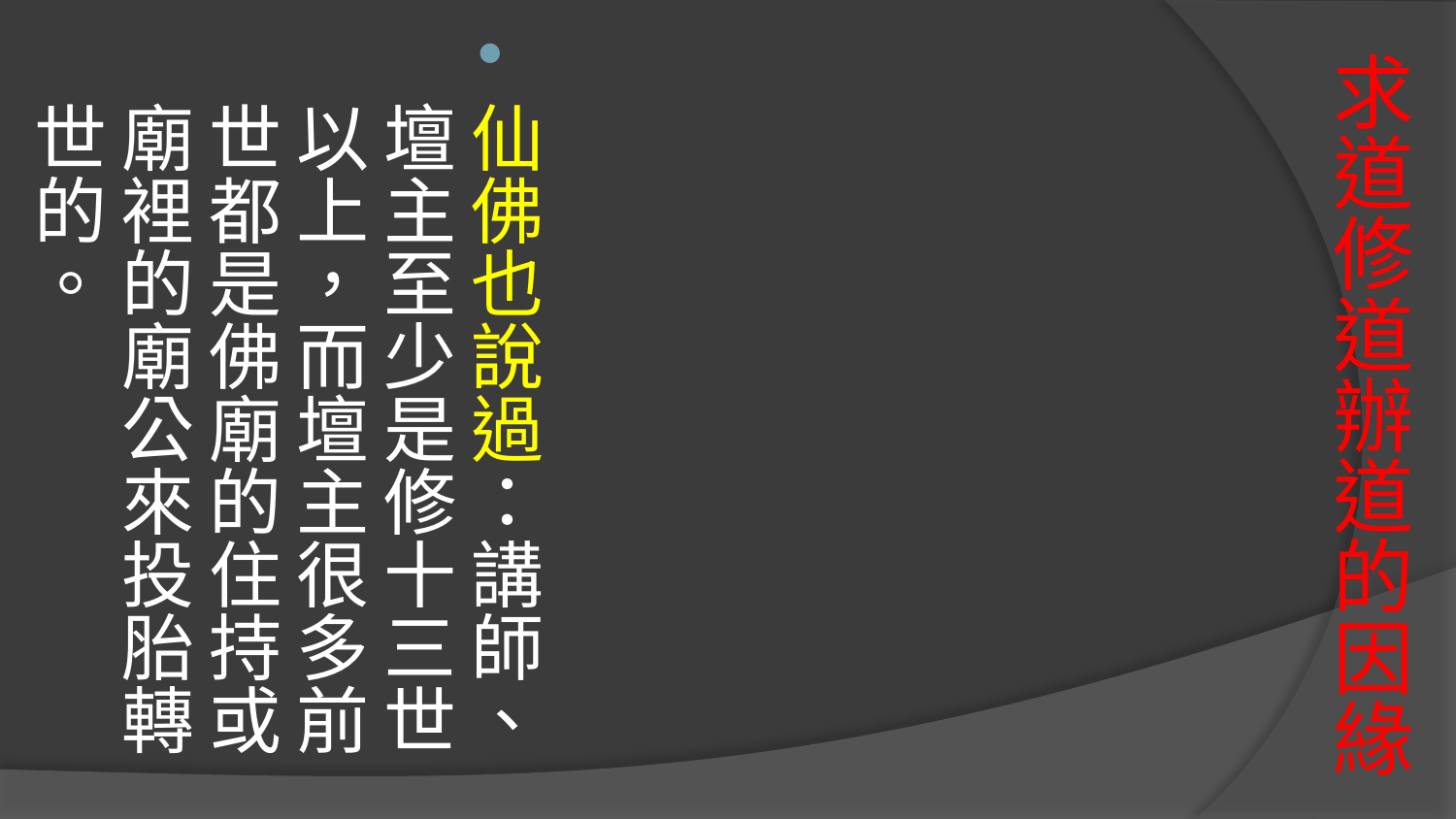

仙佛也說過：講師、壇主至少是修十三世以上，而壇主很多前世都是佛廟的住持或廟裡的廟公來投胎轉世的。
# 求道修道辦道的因緣